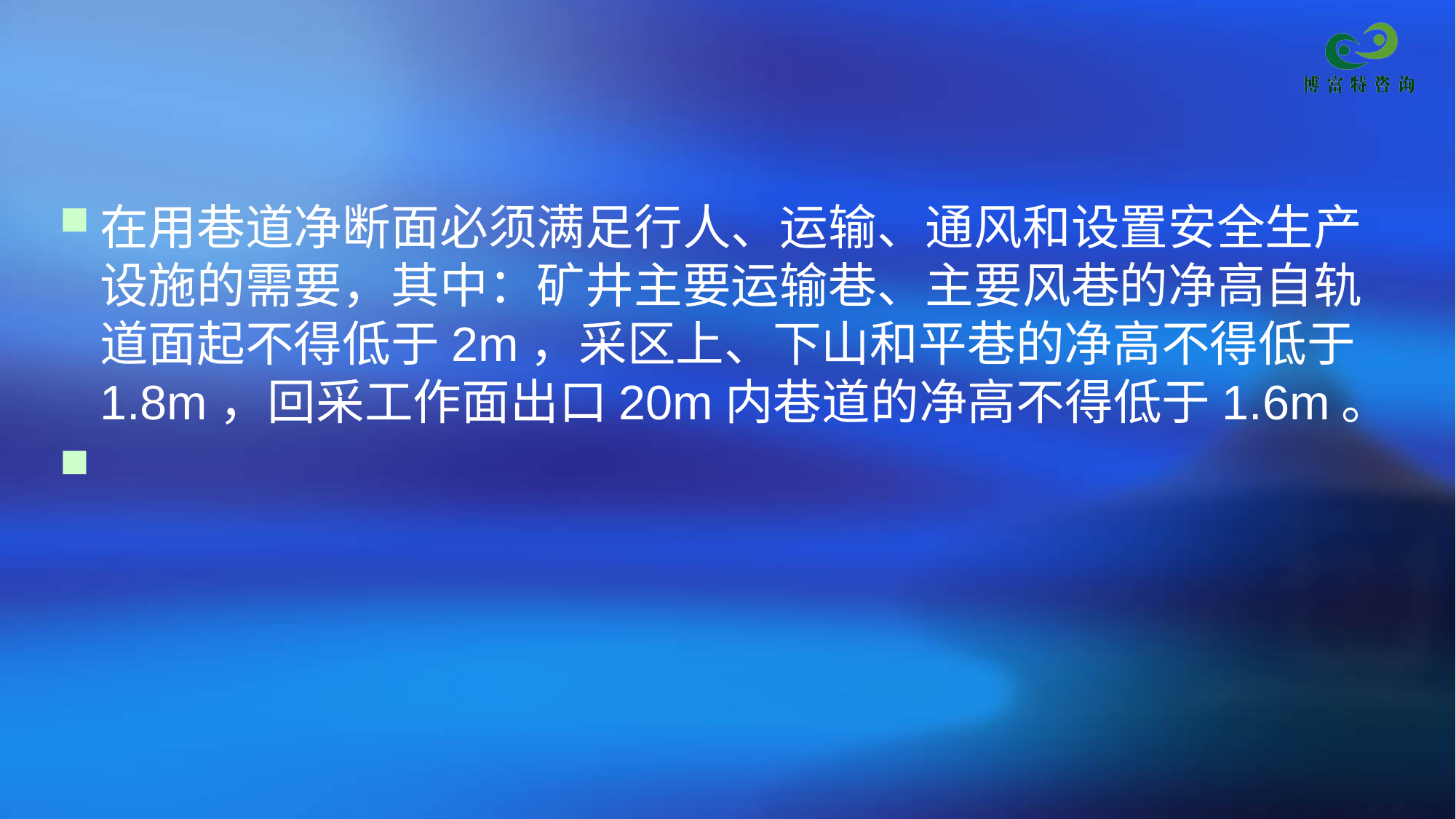

#
在用巷道净断面必须满足行人、运输、通风和设置安全生产设施的需要，其中：矿井主要运输巷、主要风巷的净高自轨道面起不得低于2m，采区上、下山和平巷的净高不得低于1.8m，回采工作面出口20m内巷道的净高不得低于1.6m。